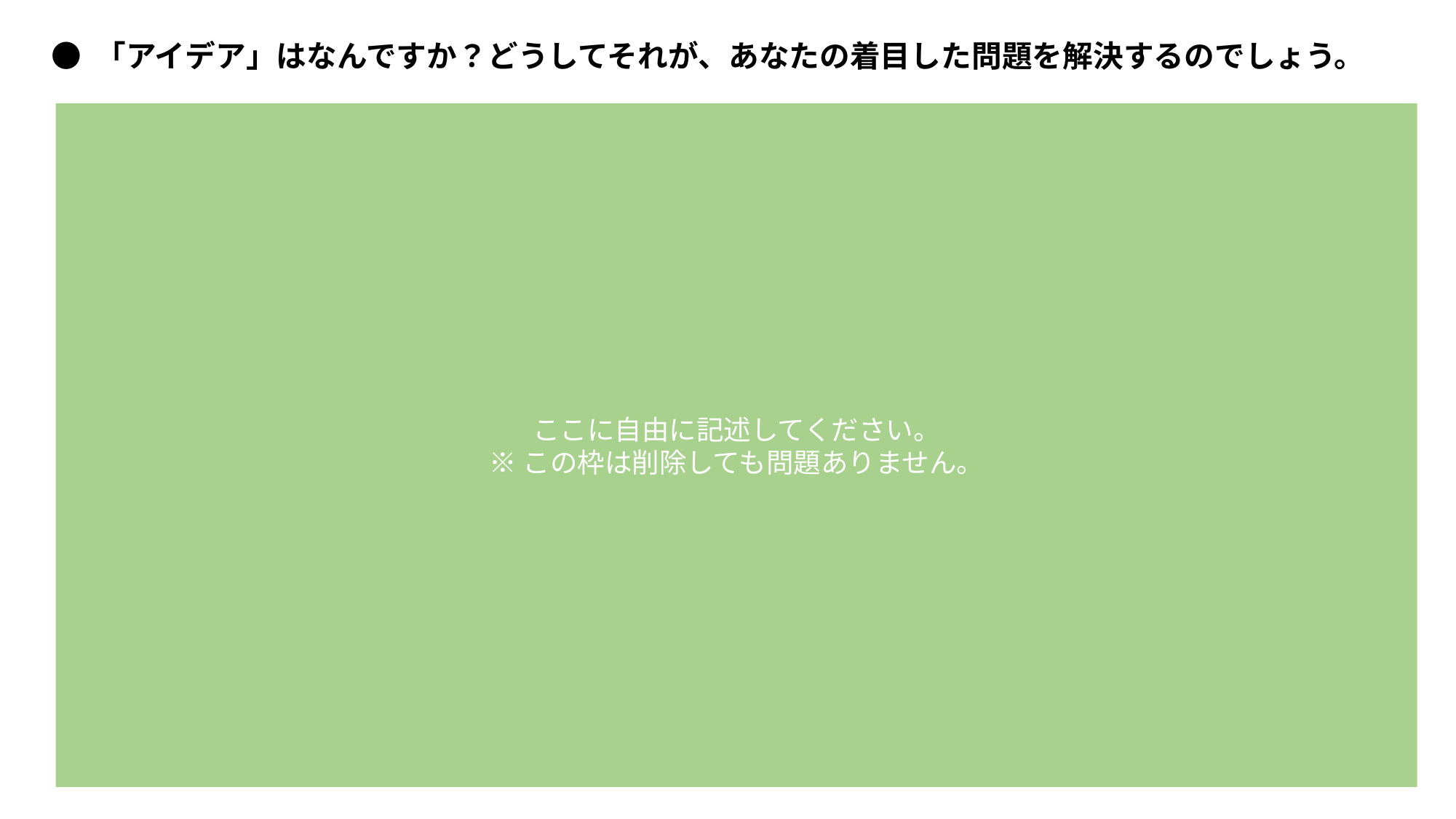

● 「アイデア」はなんですか？どうしてそれが、あなたの着目した問題を解決するのでしょう。
ここに自由に記述してください。
※この枠は削除しても問題ありません。